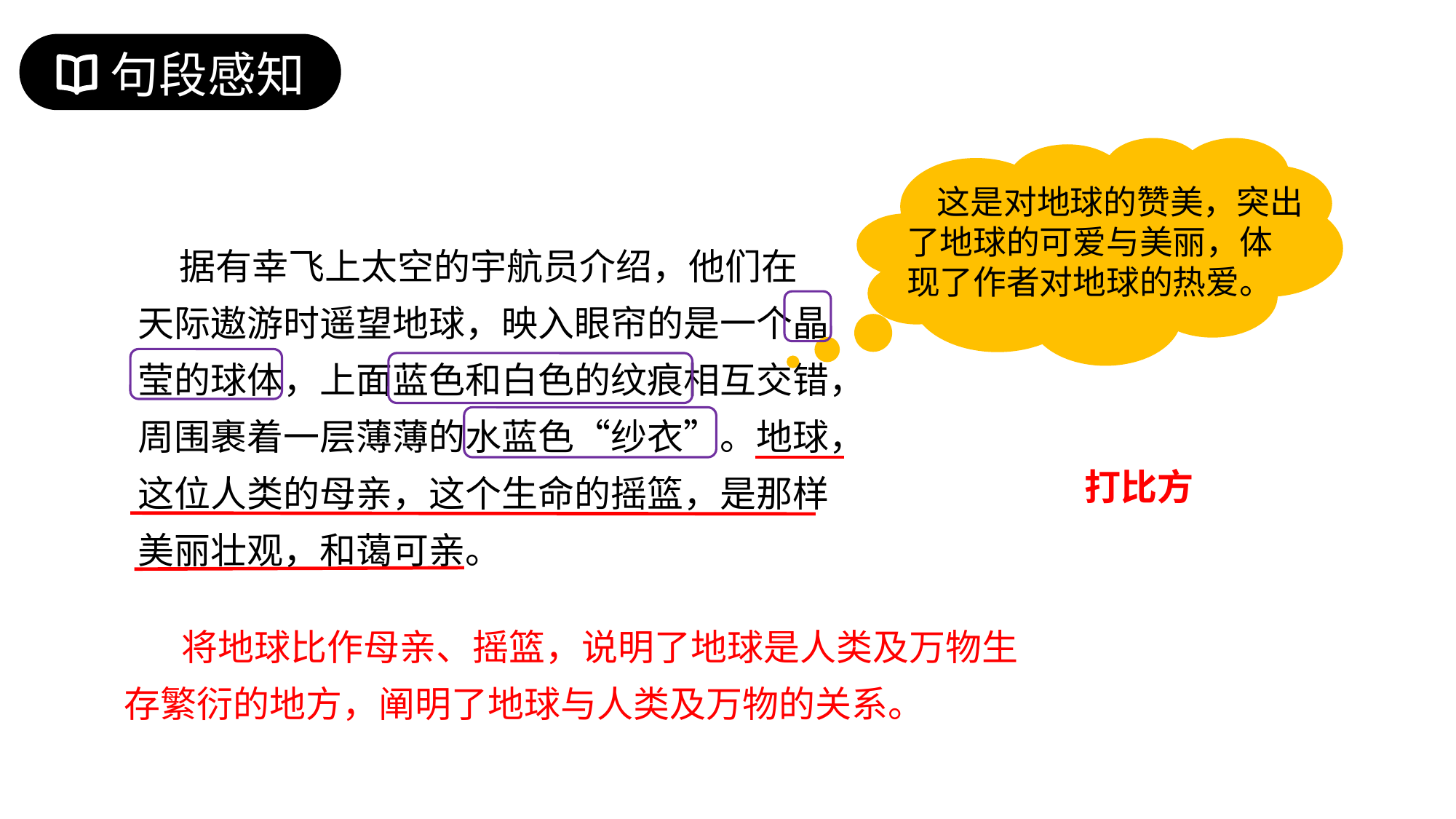

句段感知

   这是对地球的赞美，突出了地球的可爱与美丽，体现了作者对地球的热爱。
    据有幸飞上太空的宇航员介绍，他们在天际遨游时遥望地球，映入眼帘的是一个晶莹的球体，上面蓝色和白色的纹痕相互交错，周围裹着一层薄薄的水蓝色“纱衣”。地球，这位人类的母亲，这个生命的摇篮，是那样美丽壮观，和蔼可亲。

打比方
      将地球比作母亲、摇篮，说明了地球是人类及万物生存繁衍的地方，阐明了地球与人类及万物的关系。